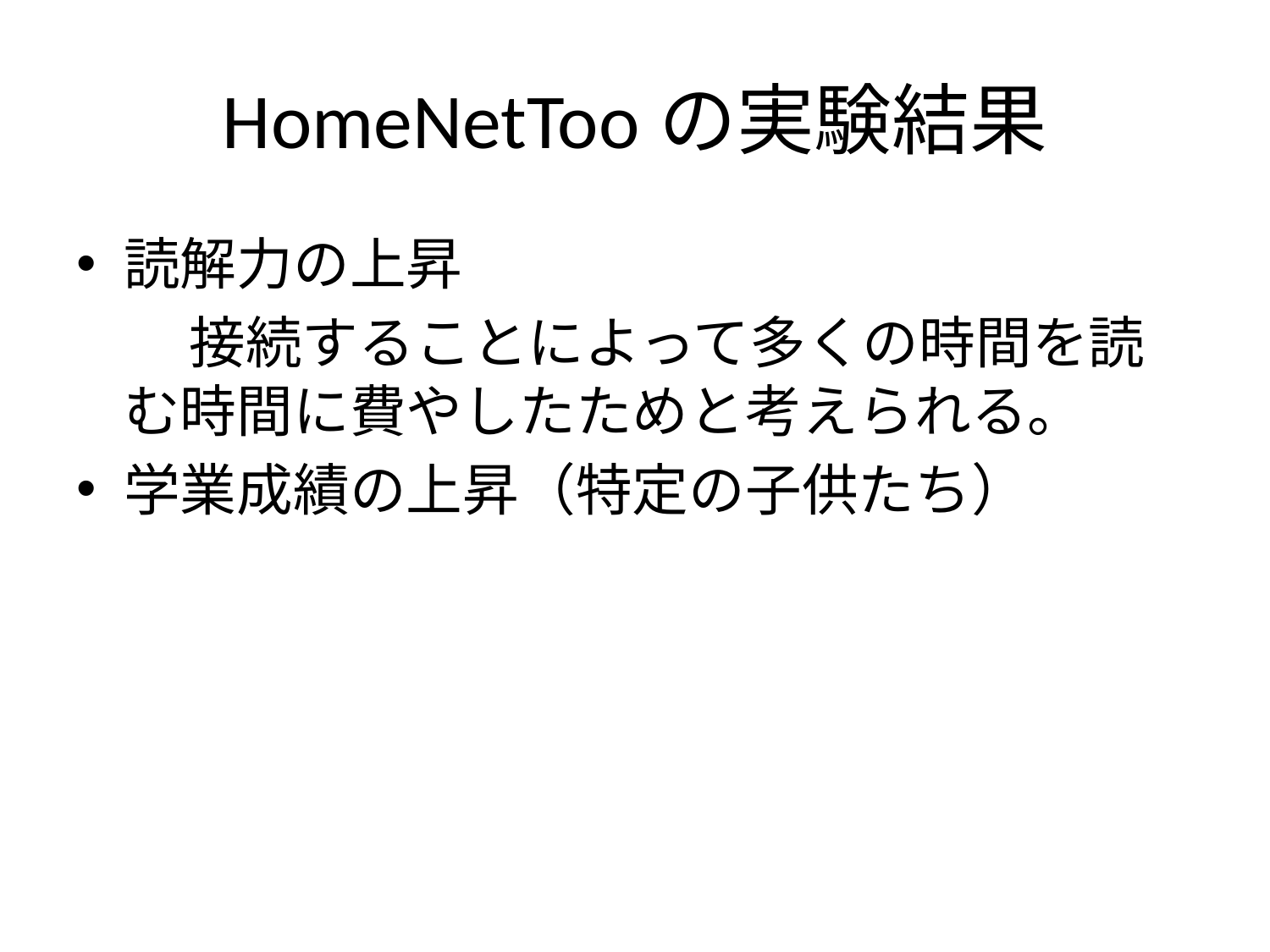

# HomeNetTooの実験結果
読解力の上昇
　　接続することによって多くの時間を読む時間に費やしたためと考えられる。
学業成績の上昇（特定の子供たち）